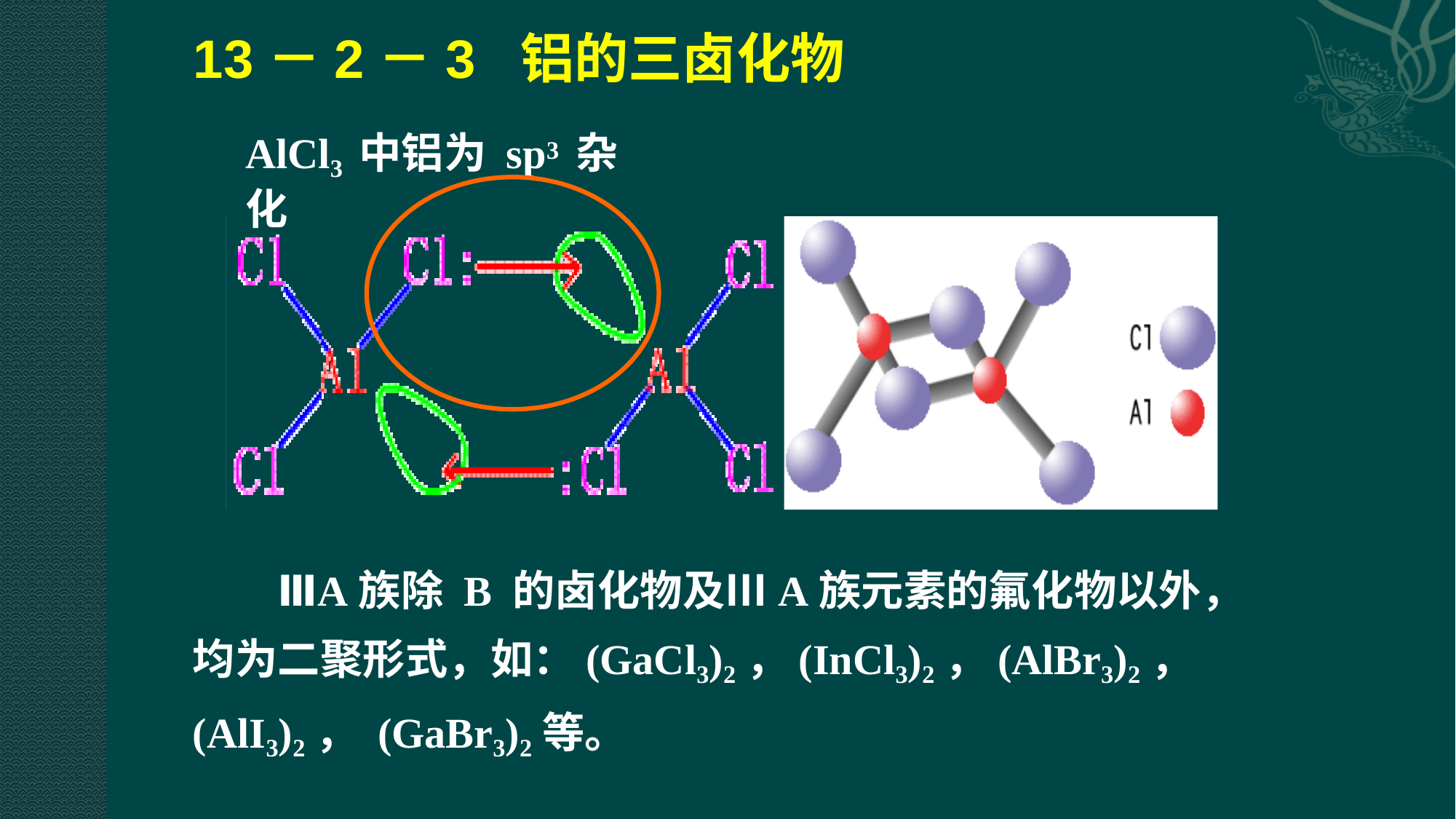

# 13－2－3	铝的三卤化物
AlCl3 中铝为 sp3 杂化

ⅢA族除 B 的卤化物及ⅢA族元素的氟化物以外，均为二聚形式，如：(GaCl3)2，(InCl3)2，(AlBr3)2，(AlI3)2， (GaBr3)2等。